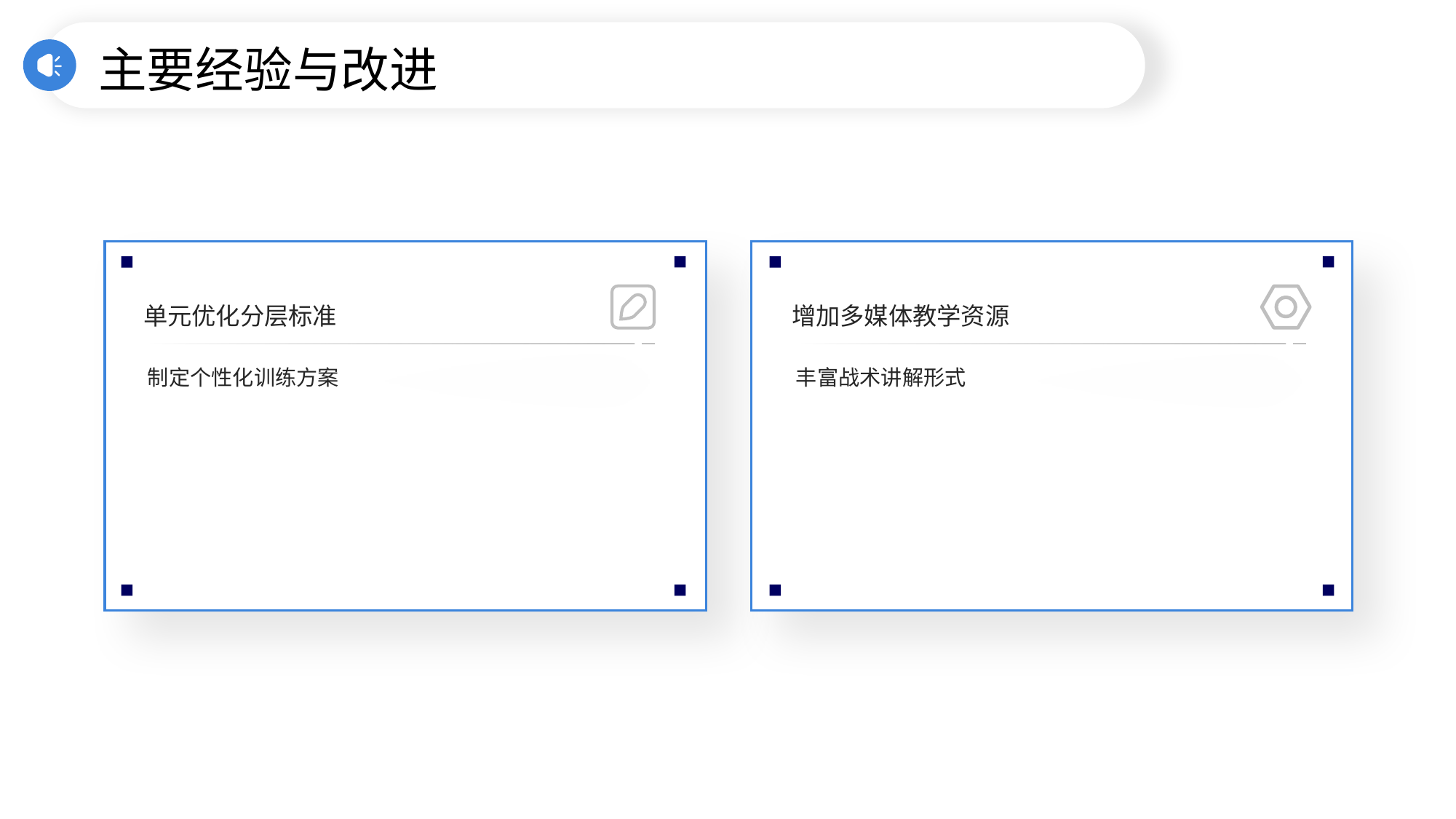

主要经验与改进

单元优化分层标准

增加多媒体教学资源

制定个性化训练方案
丰富战术讲解形式